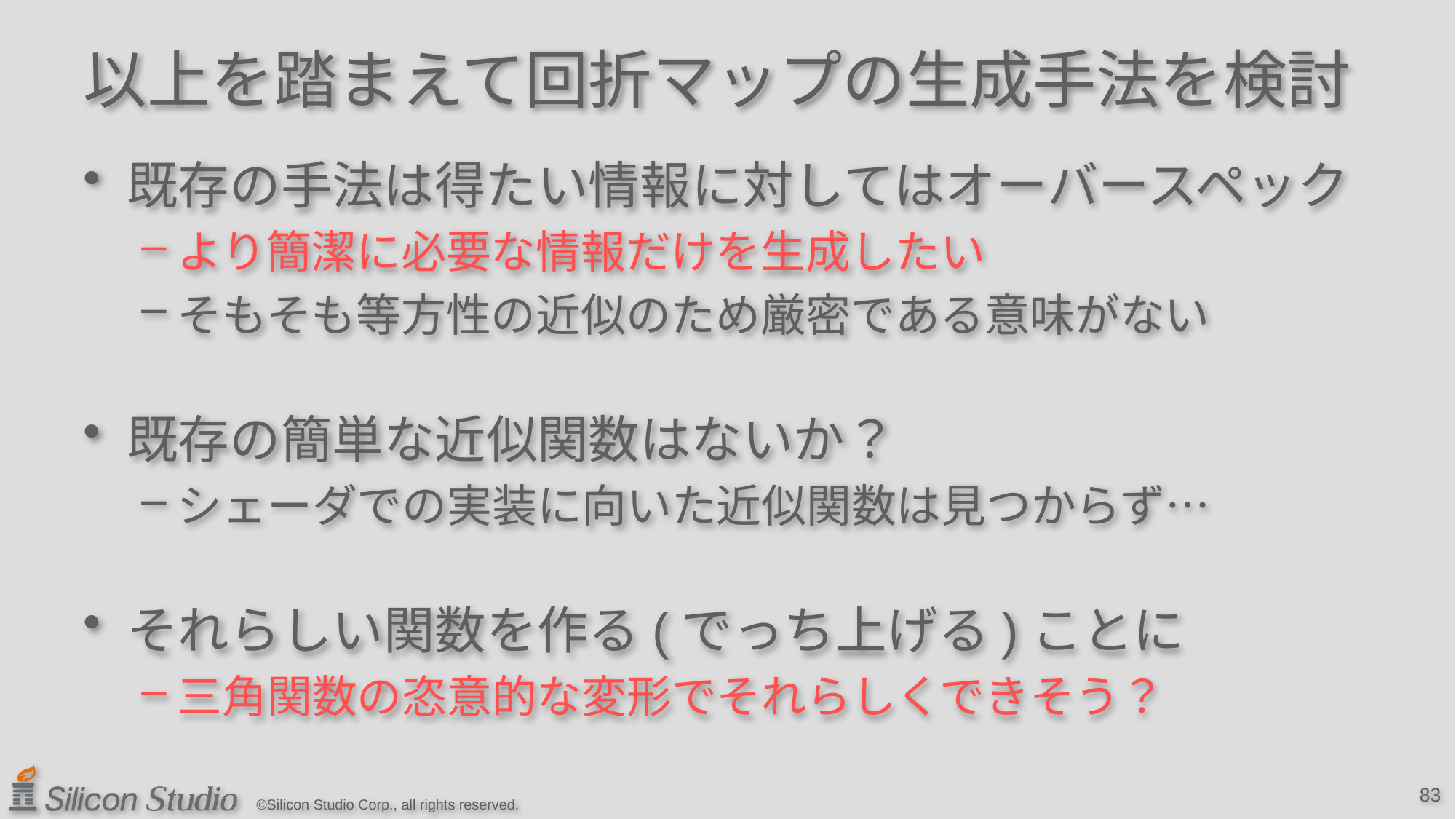

# 以上を踏まえて回折マップの生成手法を検討
既存の手法は得たい情報に対してはオーバースペック
より簡潔に必要な情報だけを生成したい
そもそも等方性の近似のため厳密である意味がない

既存の簡単な近似関数はないか？
シェーダでの実装に向いた近似関数は見つからず…

それらしい関数を作る(でっち上げる)ことに
三角関数の恣意的な変形でそれらしくできそう？